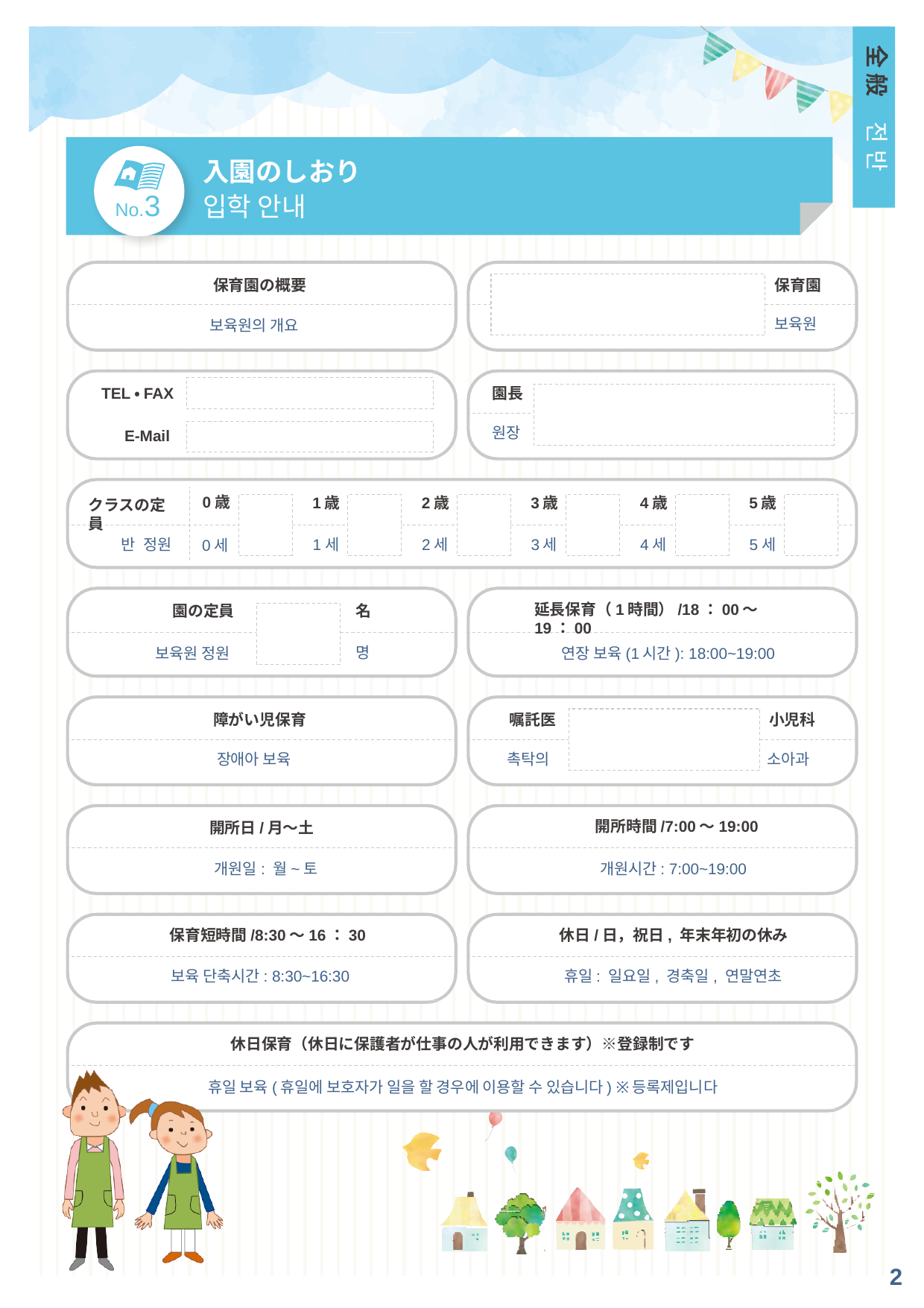

全 般
전 반

入園のしおり

No.3
입학 안내

保育園の概要
保育園

보육원
보육원의 개요

TEL・FAX
園長

원장
E-Mail

0歳
1歳
2歳
3歳
4歳
5歳
クラスの定員

반  정원
1세
2세
3세
4세
5세
0세

延長保育（1時間）/18：00～19：00
園の定員
名

명
보육원 정원
연장 보육(1시간): 18:00~19:00

嘱託医
小児科
障がい児保育

장애아 보육
촉탁의
소아과

開所時間/7:00～19:00
開所日/月～土
개원일: 월~토
개원시간: 7:00~19:00

保育短時間/8:30～16：30
休日/日，祝日, 年末年初の休み
보육 단축시간: 8:30~16:30
휴일: 일요일, 경축일, 연말연초

休日保育（休日に保護者が仕事の人が利用できます）※登録制です

휴일 보육(휴일에 보호자가 일을 할 경우에 이용할 수 있습니다) ※등록제입니다

2